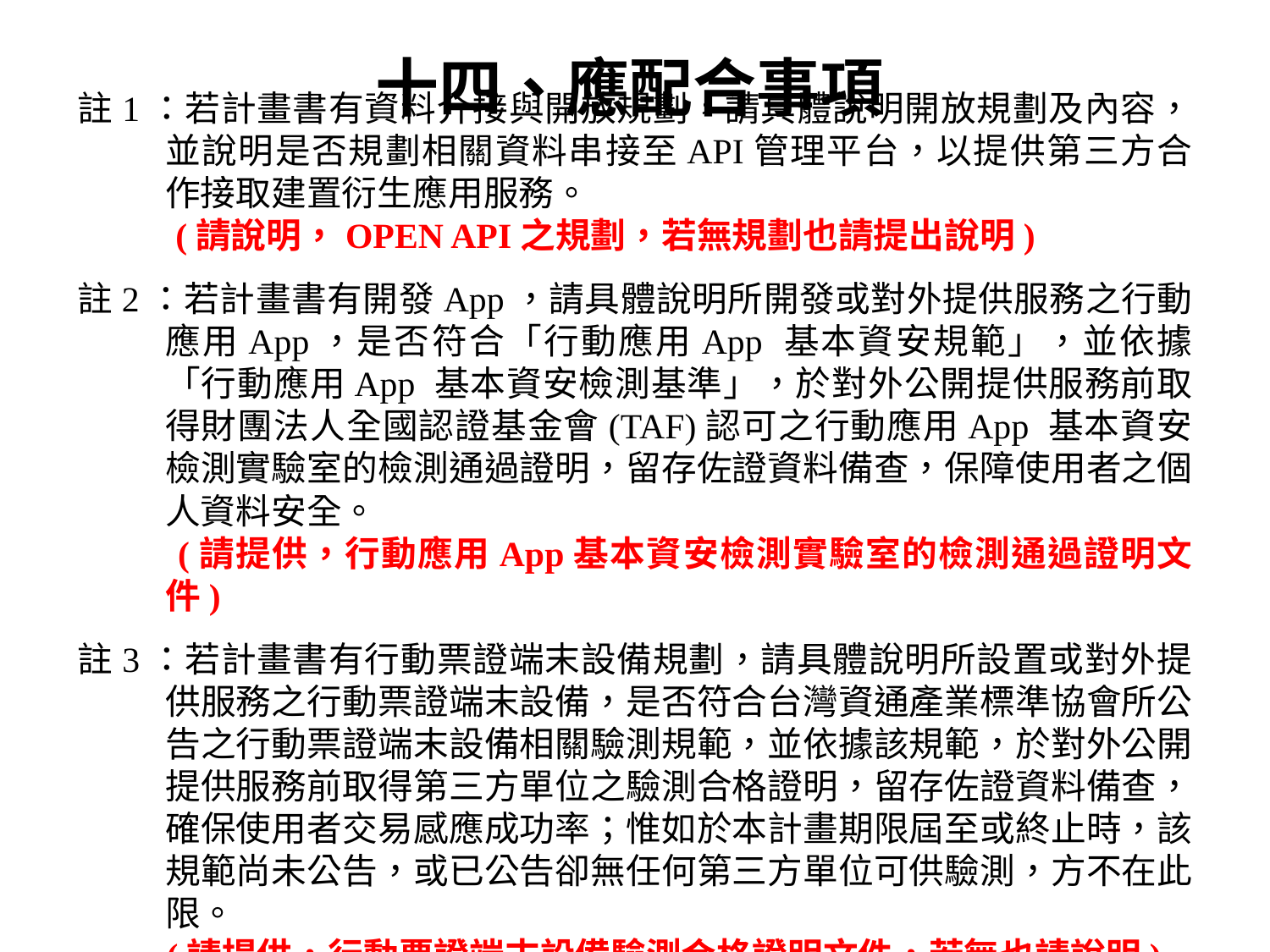

十四、應配合事項
註1：若計畫書有資料介接與開放規劃，請具體說明開放規劃及內容，並說明是否規劃相關資料串接至API管理平台，以提供第三方合作接取建置衍生應用服務。
           (請說明，OPEN API之規劃，若無規劃也請提出說明)
註2：若計畫書有開發App，請具體說明所開發或對外提供服務之行動應用App，是否符合「行動應用App 基本資安規範」，並依據「行動應用App 基本資安檢測基準」，於對外公開提供服務前取得財團法人全國認證基金會(TAF)認可之行動應用App 基本資安檢測實驗室的檢測通過證明，留存佐證資料備查，保障使用者之個人資料安全。
          (請提供，行動應用App基本資安檢測實驗室的檢測通過證明文件)
註3：若計畫書有行動票證端末設備規劃，請具體說明所設置或對外提供服務之行動票證端末設備，是否符合台灣資通產業標準協會所公告之行動票證端末設備相關驗測規範，並依據該規範，於對外公開提供服務前取得第三方單位之驗測合格證明，留存佐證資料備查，確保使用者交易感應成功率；惟如於本計畫期限屆至或終止時，該規範尚未公告，或已公告卻無任何第三方單位可供驗測，方不在此限。
          (請提供，行動票證端末設備驗測合格證明文件，若無也請說明)